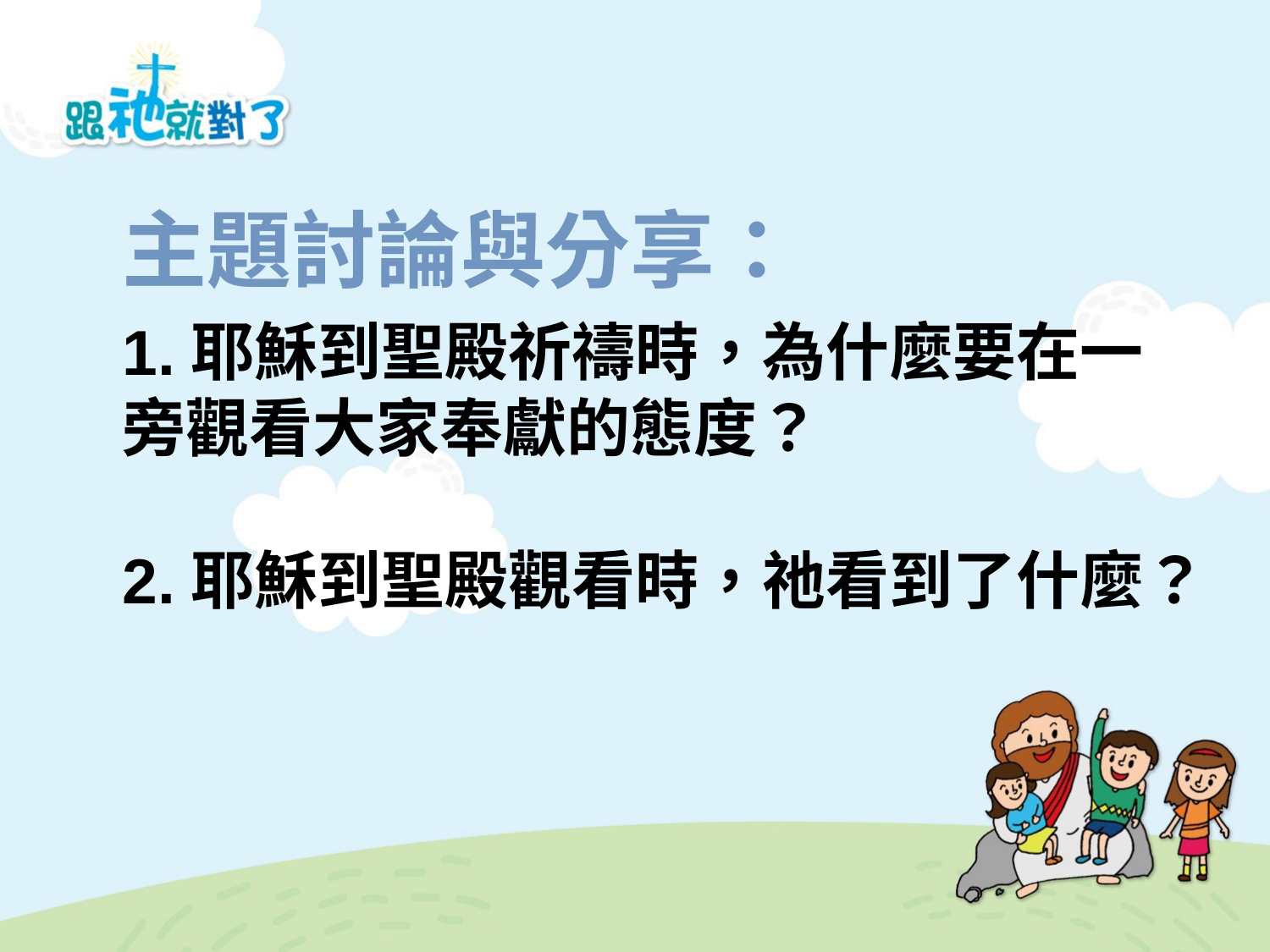

主題討論與分享：
1.耶穌到聖殿祈禱時，為什麼要在一旁觀看大家奉獻的態度？

2.耶穌到聖殿觀看時，祂看到了什麼？